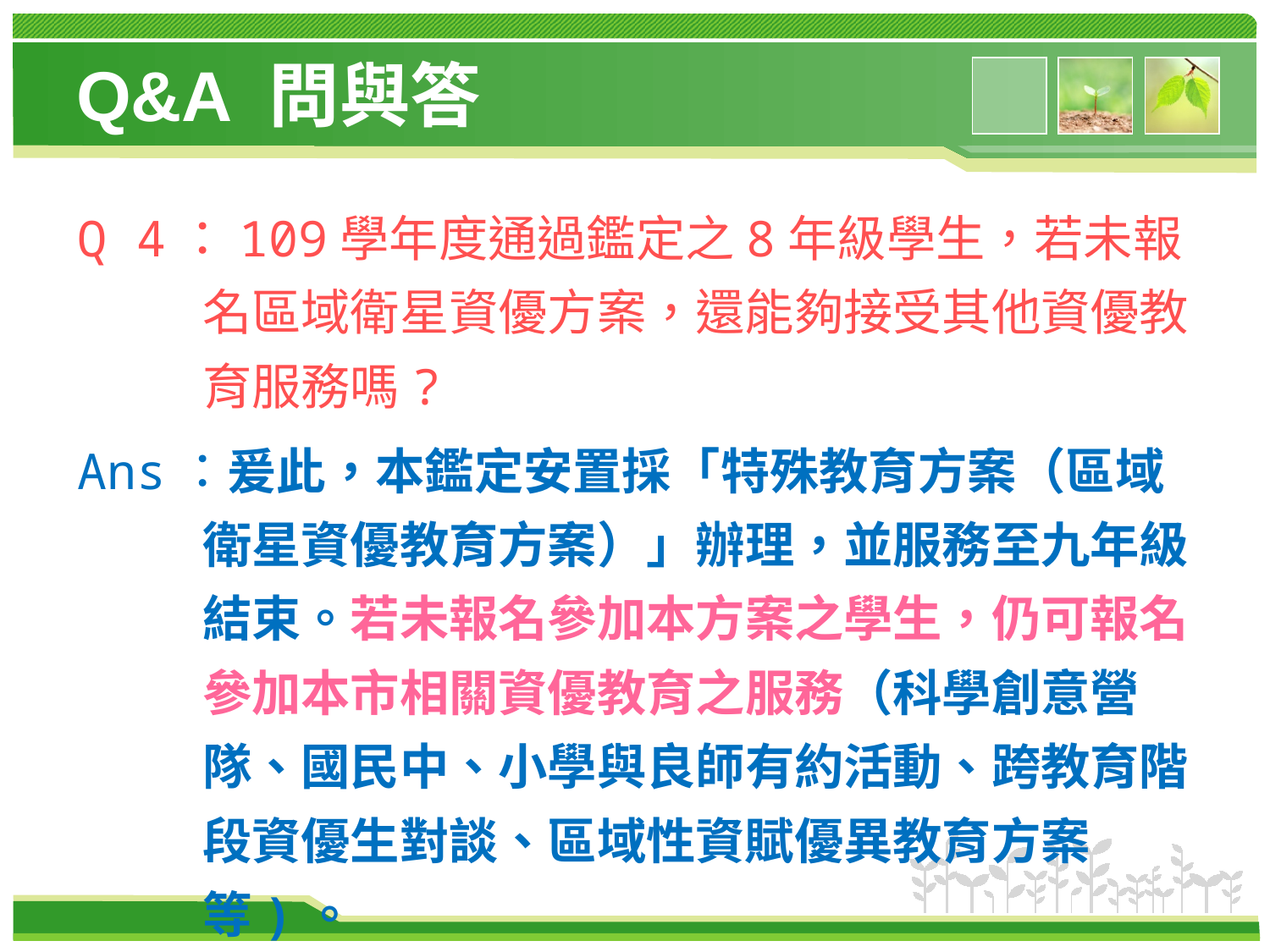

# Q&A 問與答
Q 4：109學年度通過鑑定之8年級學生，若未報名區域衛星資優方案，還能夠接受其他資優教育服務嗎?
Ans：爰此，本鑑定安置採「特殊教育方案（區域衛星資優教育方案）」辦理，並服務至九年級結束。若未報名參加本方案之學生，仍可報名參加本市相關資優教育之服務（科學創意營隊、國民中、小學與良師有約活動、跨教育階段資優生對談、區域性資賦優異教育方案等)。
。